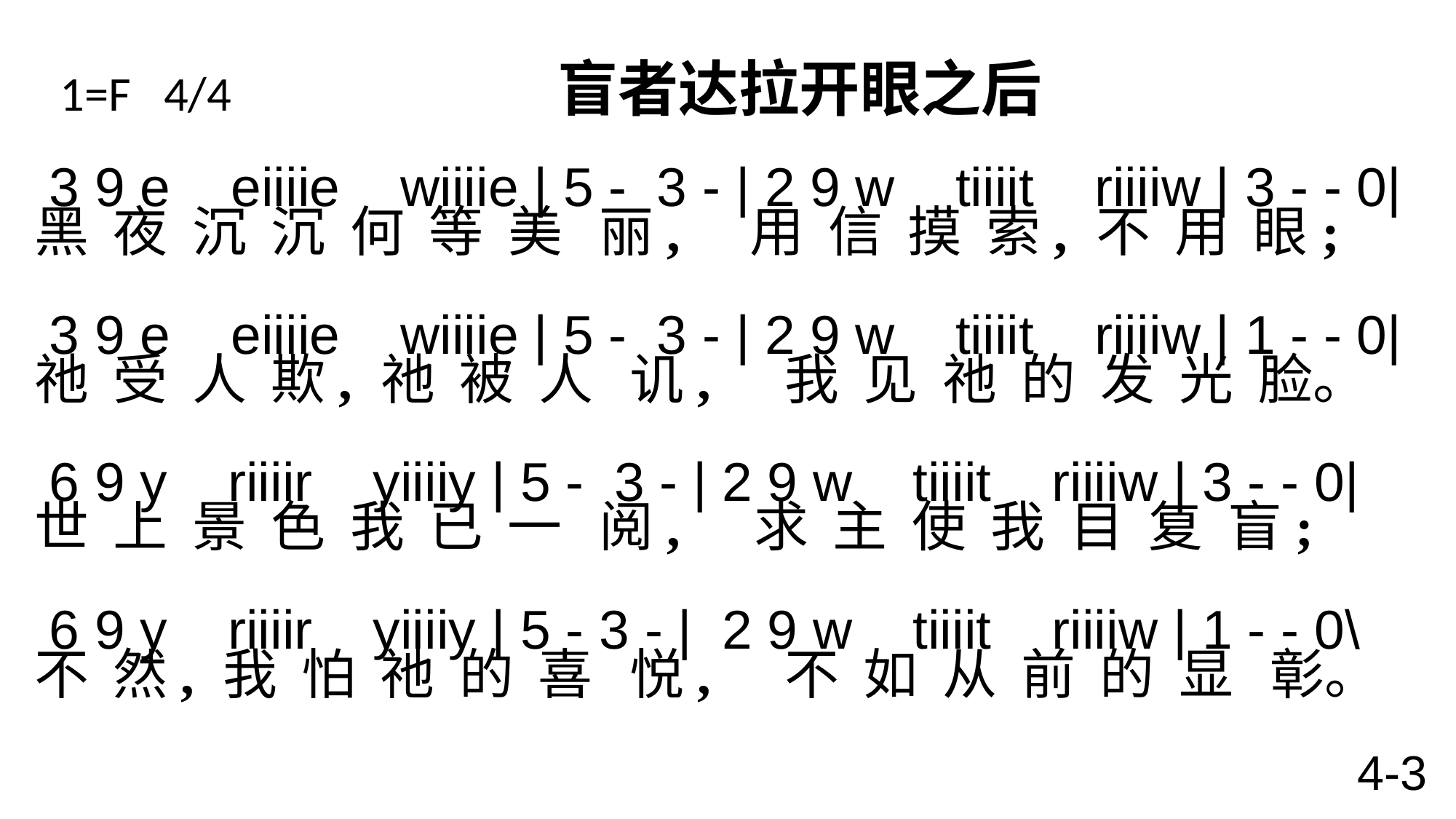

1=F   4/4                            盲者达拉开眼之后
 3 9 e    eiiiie    wiiiie | 5 -  3 - | 2 9 w    tiiiit    riiiiw | 3 - - 0|
黑  夜  沉  沉  何  等  美   丽,    用  信  摸  索, 不  用  眼;
 3 9 e    eiiiie    wiiiie | 5 -  3 - | 2 9 w    tiiiit    riiiiw | 1 - - 0|
祂  受  人  欺, 祂  被  人   讥,    我  见  祂  的  发  光  脸。
 6 9 y    riiiir    yiiiiy | 5 -  3 - | 2 9 w    tiiiit    riiiiw | 3 - - 0|
世  上  景  色  我  已  一   阅,    求  主  使  我  目  复  盲;
 6 9 y    riiiir    yiiiiy | 5 - 3 - |  2 9 w    tiiiit    riiiiw | 1 - - 0\
不  然, 我  怕  祂  的  喜   悦,    不  如  从  前  的  显   彰。
4-3